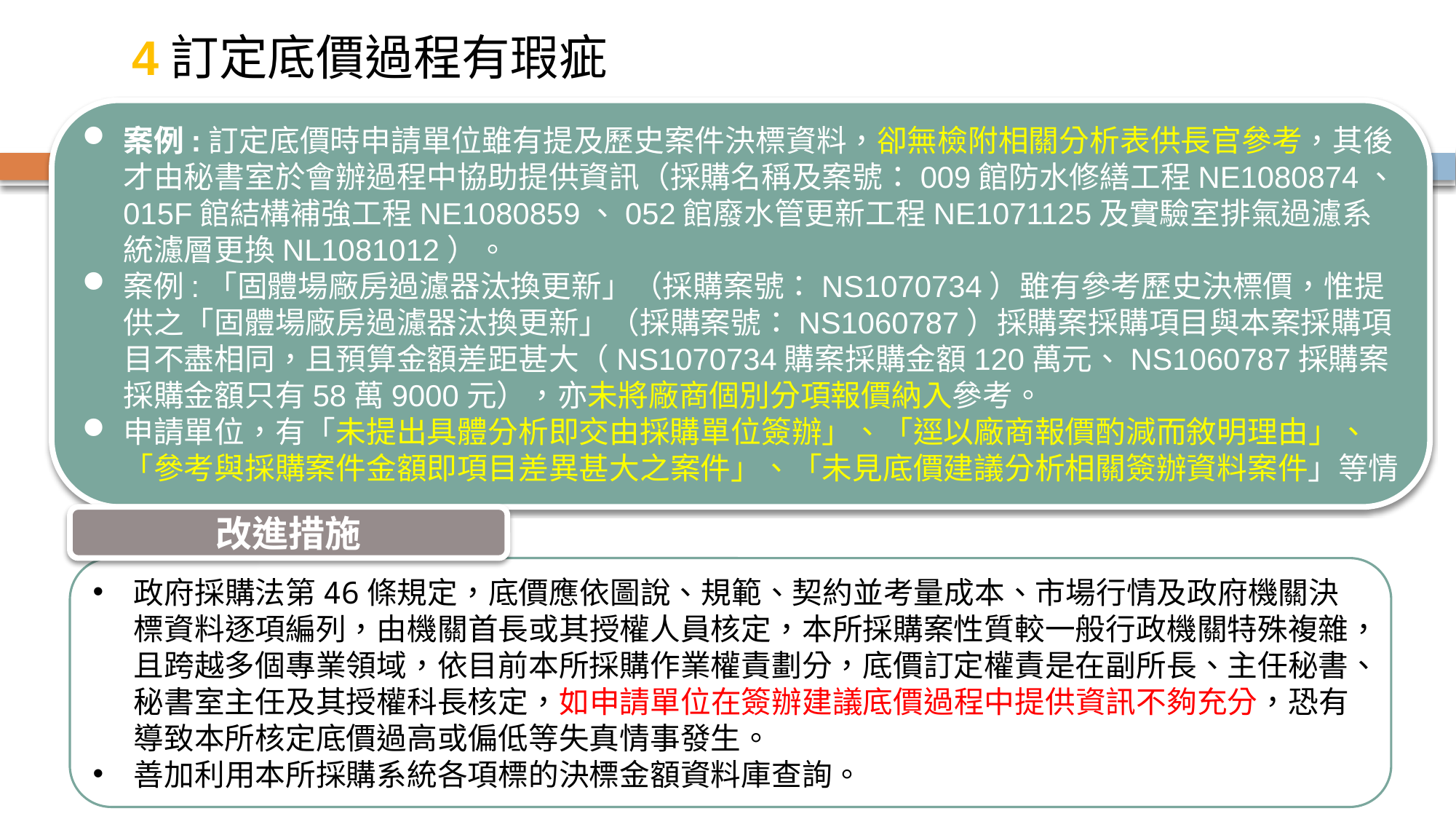

4訂定底價過程有瑕疵
案例:訂定底價時申請單位雖有提及歷史案件決標資料，卻無檢附相關分析表供長官參考，其後才由秘書室於會辦過程中協助提供資訊（採購名稱及案號：009館防水修繕工程NE1080874、015F館結構補強工程NE1080859、052館廢水管更新工程NE1071125及實驗室排氣過濾系統濾層更換NL1081012）。
案例:「固體場廠房過濾器汰換更新」（採購案號：NS1070734）雖有參考歷史決標價，惟提供之「固體場廠房過濾器汰換更新」（採購案號：NS1060787）採購案採購項目與本案採購項目不盡相同，且預算金額差距甚大（NS1070734購案採購金額120萬元、NS1060787採購案採購金額只有58萬9000元），亦未將廠商個別分項報價納入參考。
申請單位，有「未提出具體分析即交由採購單位簽辦」、「逕以廠商報價酌減而敘明理由」、「參考與採購案件金額即項目差異甚大之案件」、「未見底價建議分析相關簽辦資料案件」等情
改進措施
政府採購法第46條規定，底價應依圖說、規範、契約並考量成本、市場行情及政府機關決標資料逐項編列，由機關首長或其授權人員核定，本所採購案性質較一般行政機關特殊複雜，且跨越多個專業領域，依目前本所採購作業權責劃分，底價訂定權責是在副所長、主任秘書、秘書室主任及其授權科長核定，如申請單位在簽辦建議底價過程中提供資訊不夠充分，恐有導致本所核定底價過高或偏低等失真情事發生。
善加利用本所採購系統各項標的決標金額資料庫查詢。